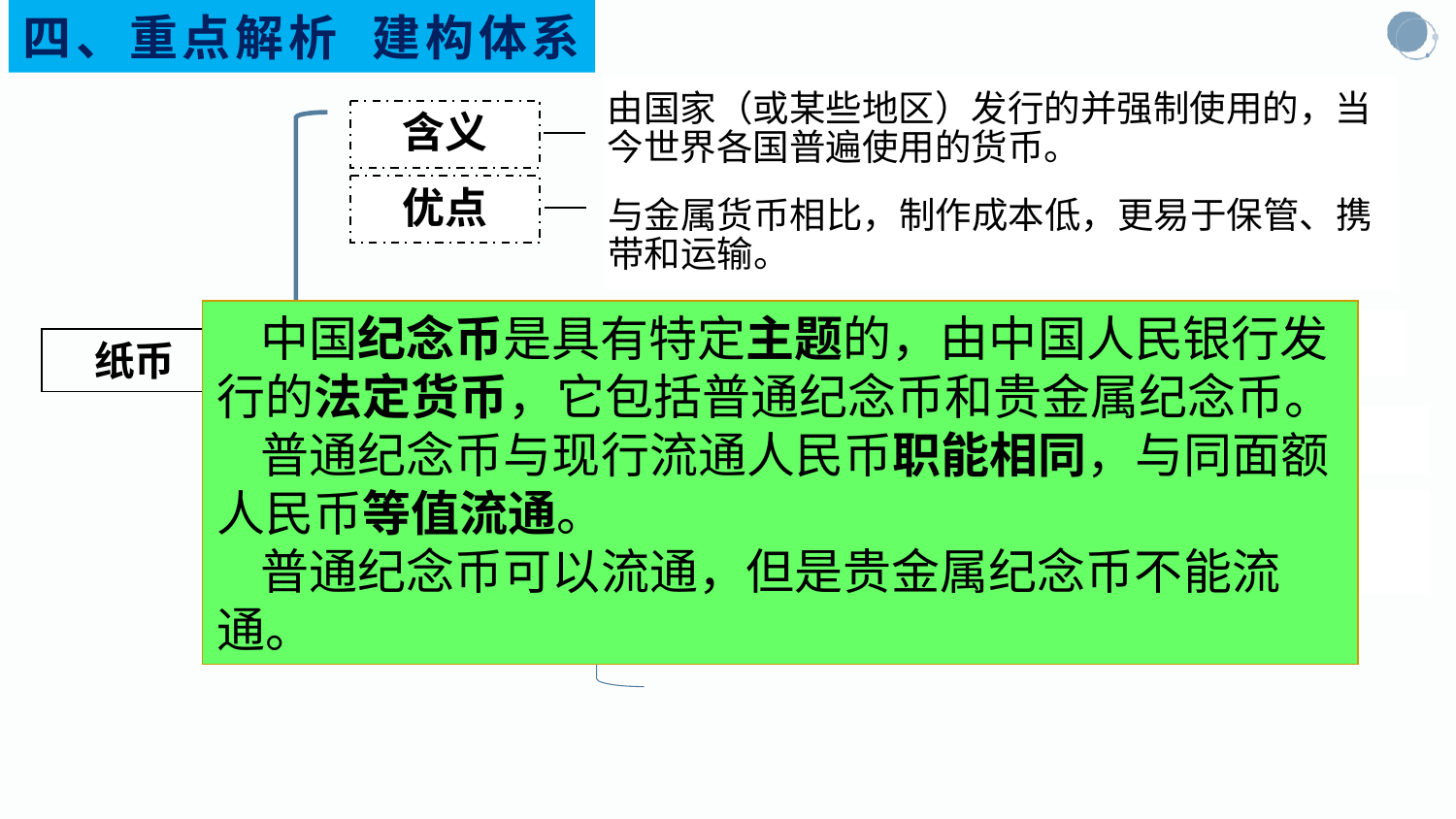

四、重点解析  建构体系
由国家（或某些地区）发行的并强制使用的，当今世界各国普遍使用的货币。
含义

优点
与金属货币相比，制作成本低，更易于保管、携带和运输。

   中国纪念币是具有特定主题的，由中国人民银行发行的法定货币，它包括普通纪念币和贵金属纪念币。
   普通纪念币与现行流通人民币职能相同，与同面额人民币等值流通。
   普通纪念币可以流通，但是贵金属纪念币不能流通。
以流通中所需要的货币量为限度
发行规律
纸币

我国的法定货币

国家授权中国人民银行（央行）负责发行
人民币